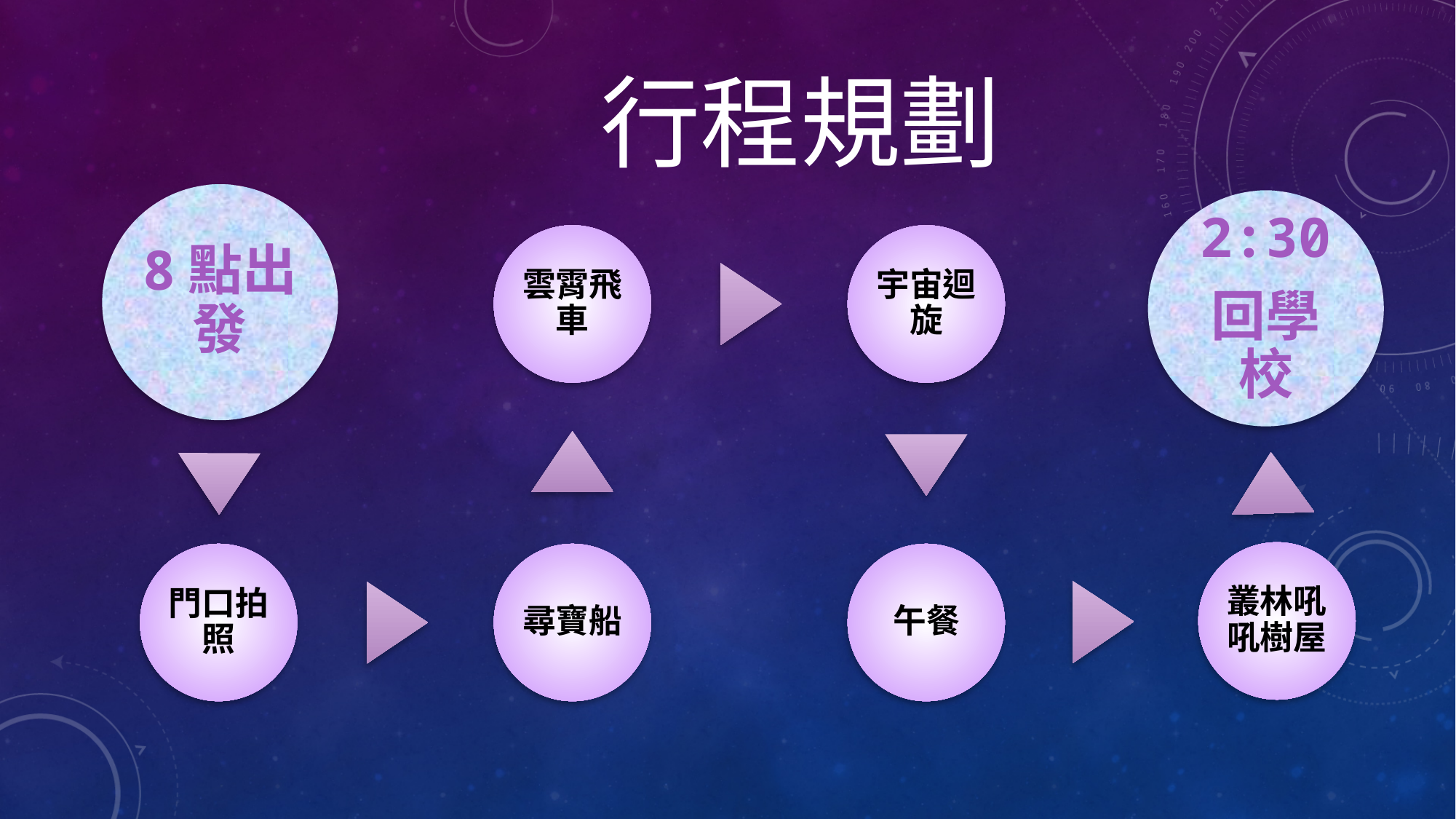

# 行程規劃
8點出發
門口拍照
尋寶船
雲霄飛車
宇宙迴旋
午餐
叢林吼吼樹屋
2:30
回學校